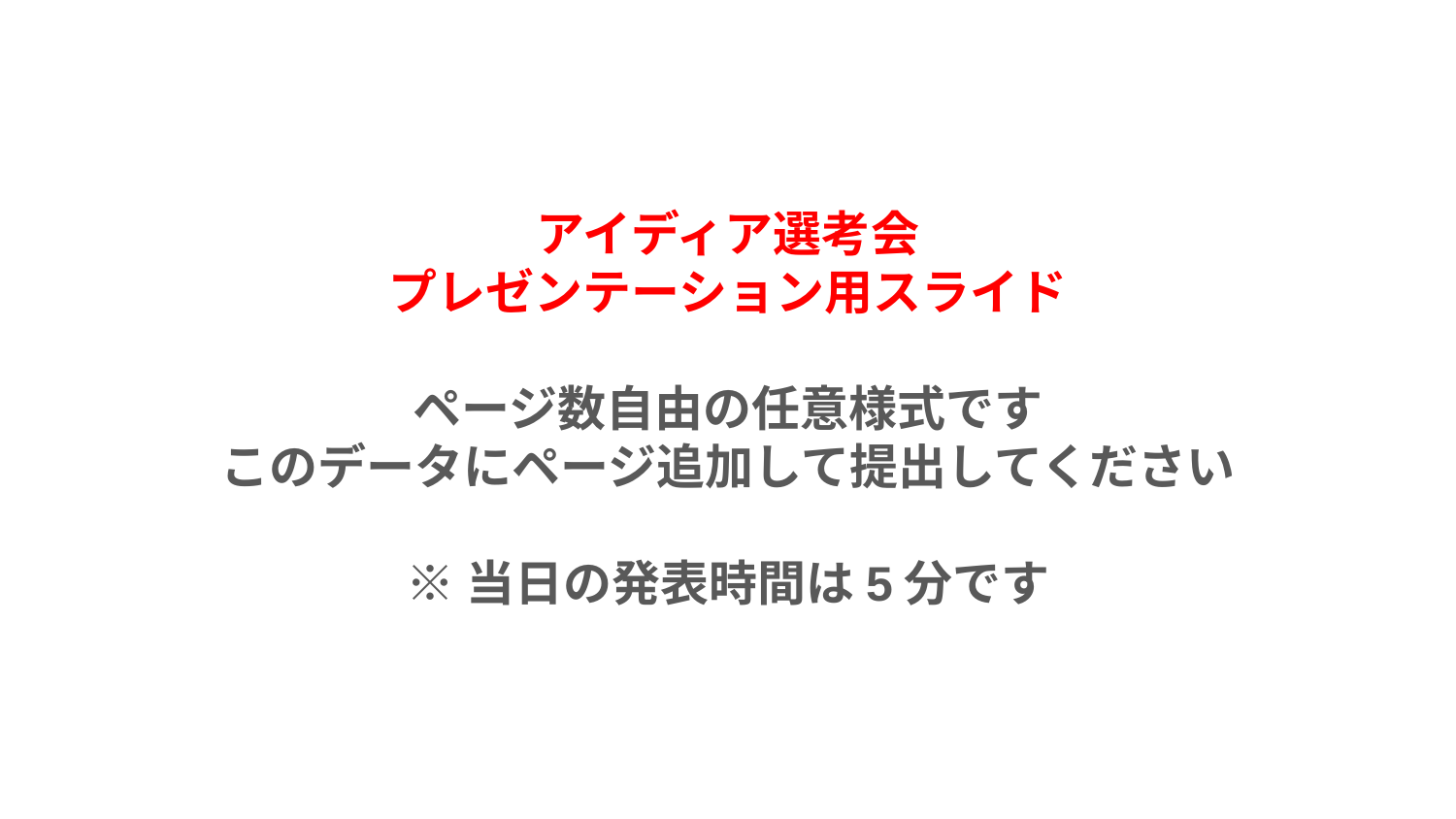

アイディア選考会
プレゼンテーション用スライド

ページ数自由の任意様式です
このデータにページ追加して提出してください

※当日の発表時間は5分です